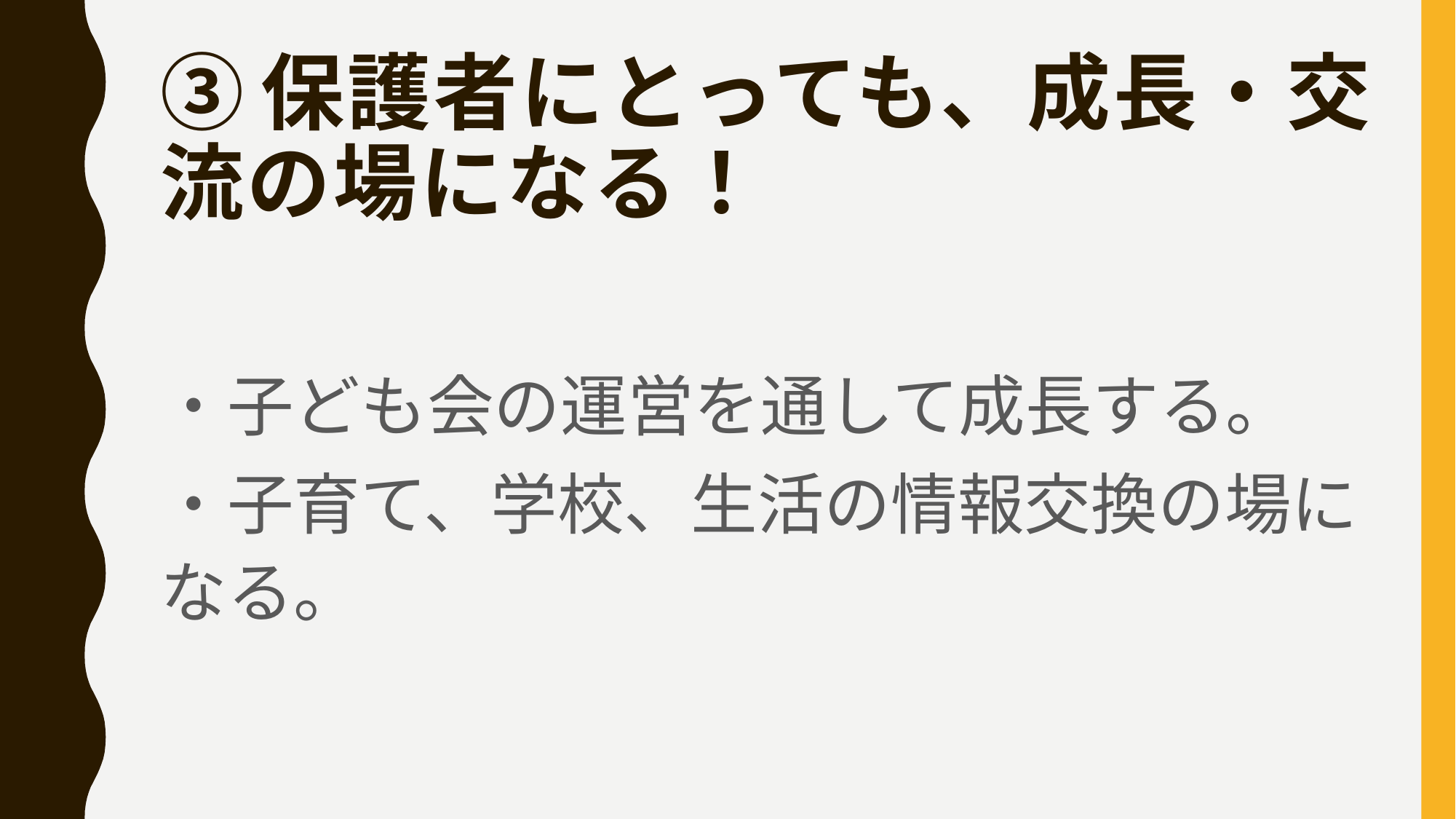

# ③保護者にとっても、成長・交流の場になる！
・子ども会の運営を通して成長する。
・子育て、学校、生活の情報交換の場になる。